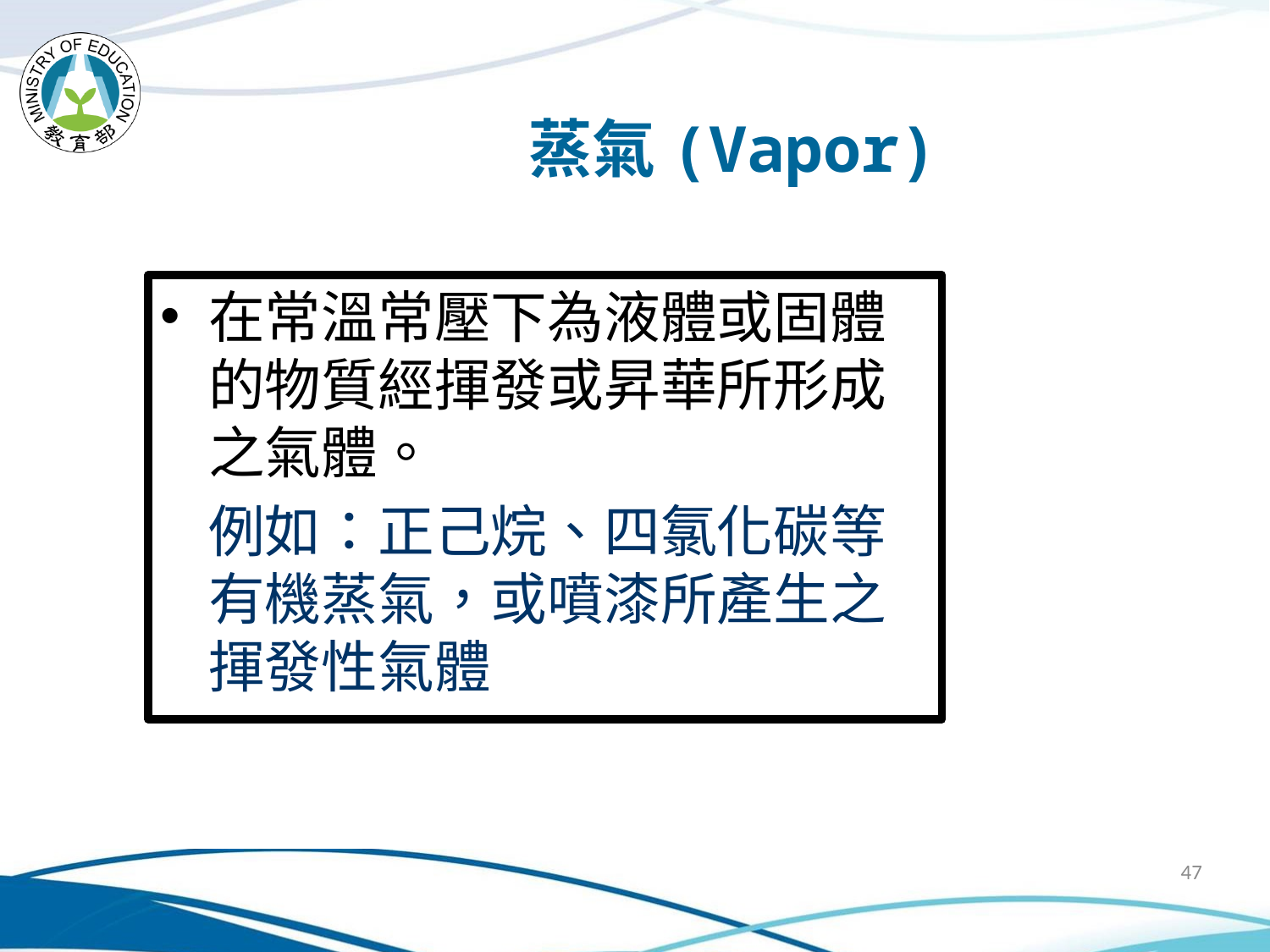

# 蒸氣(Vapor)
在常溫常壓下為液體或固體的物質經揮發或昇華所形成之氣體。
	例如：正己烷、四氯化碳等有機蒸氣，或噴漆所產生之揮發性氣體
47